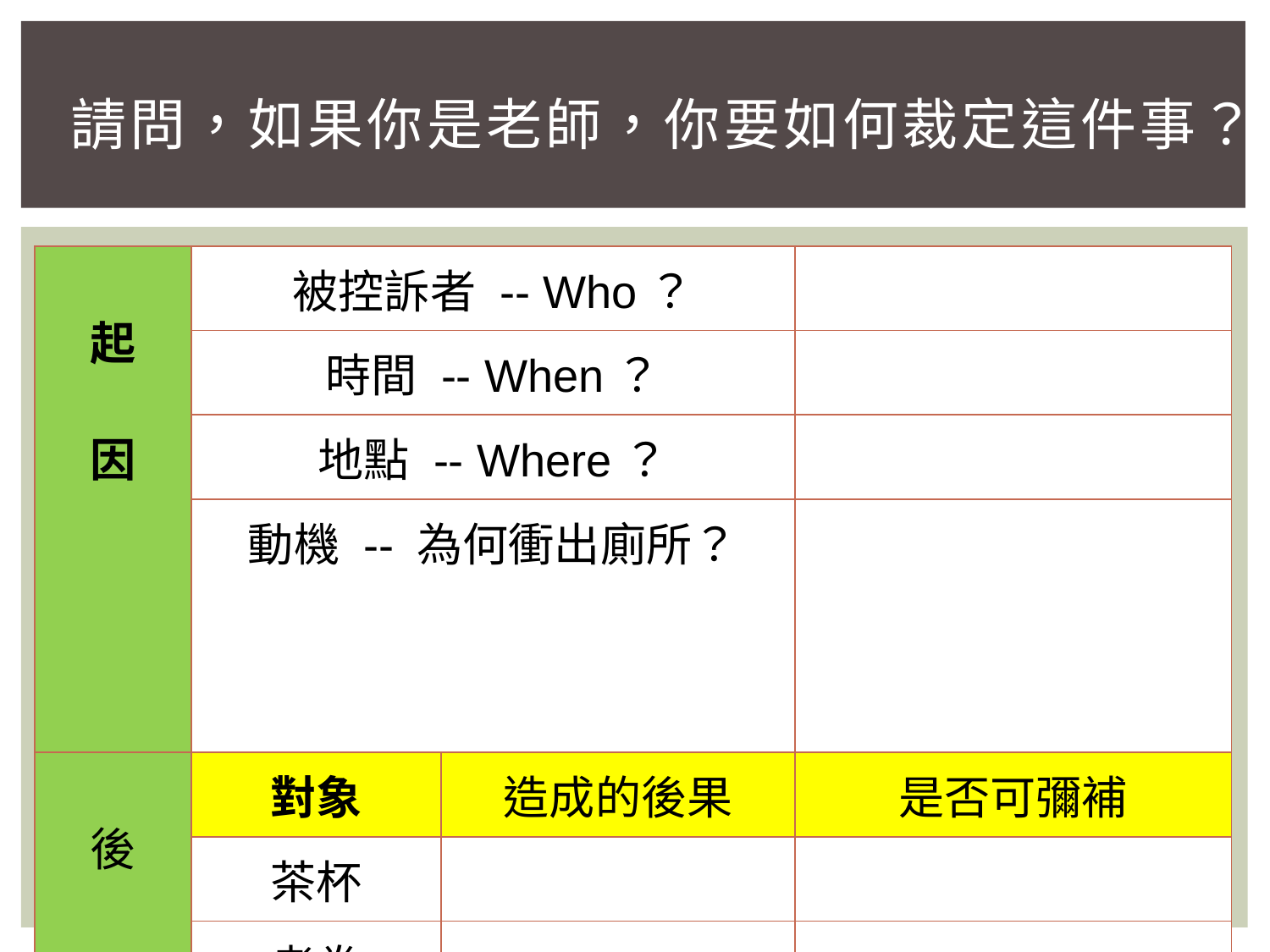

# 請問，如果你是老師，你要如何裁定這件事？
| 起 因 | 被控訴者 -- Who？ |  |  |
| --- | --- | --- | --- |
|  | 時間 -- When？ |  |  |
|  | 地點 -- Where？ |  |  |
|  | 動機 -- 為何衝出廁所？ |  |  |
| 後 果 | 對象 | 造成的後果 | 是否可彌補 |
|  | 茶杯 |  |  |
|  | 考卷 |  |  |
|  | 女同學 |  |  |
|  | 其他 |  |  |